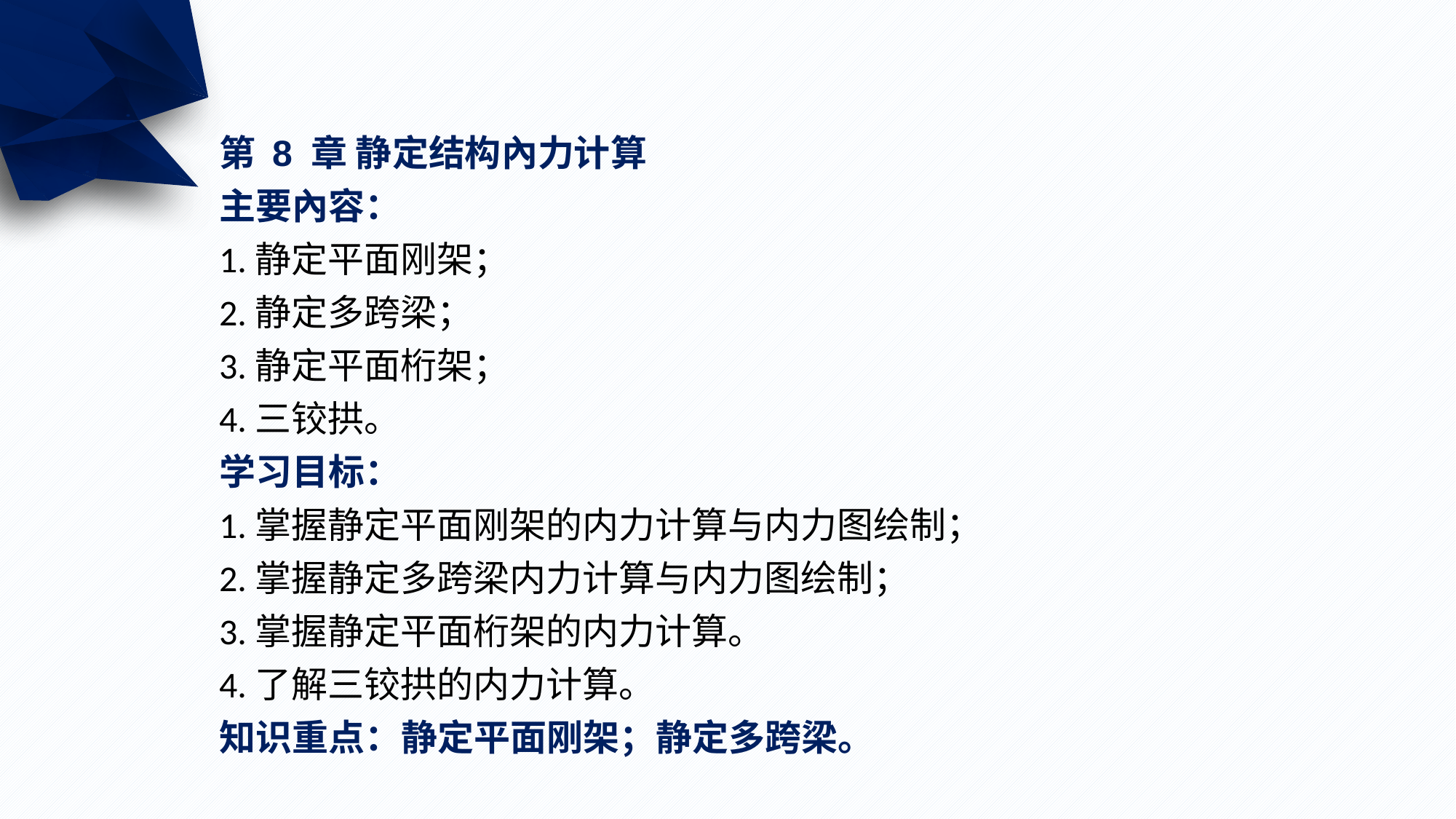

第 8 章 静定结构內力计算
主要內容：
1.静定平面刚架；
2.静定多跨梁；
3.静定平面桁架；
4.三铰拱。
学习目标：
1.掌握静定平面刚架的内力计算与内力图绘制；
2.掌握静定多跨梁内力计算与内力图绘制；
3.掌握静定平面桁架的内力计算。
4.了解三铰拱的内力计算。
知识重点：静定平面刚架；静定多跨梁。